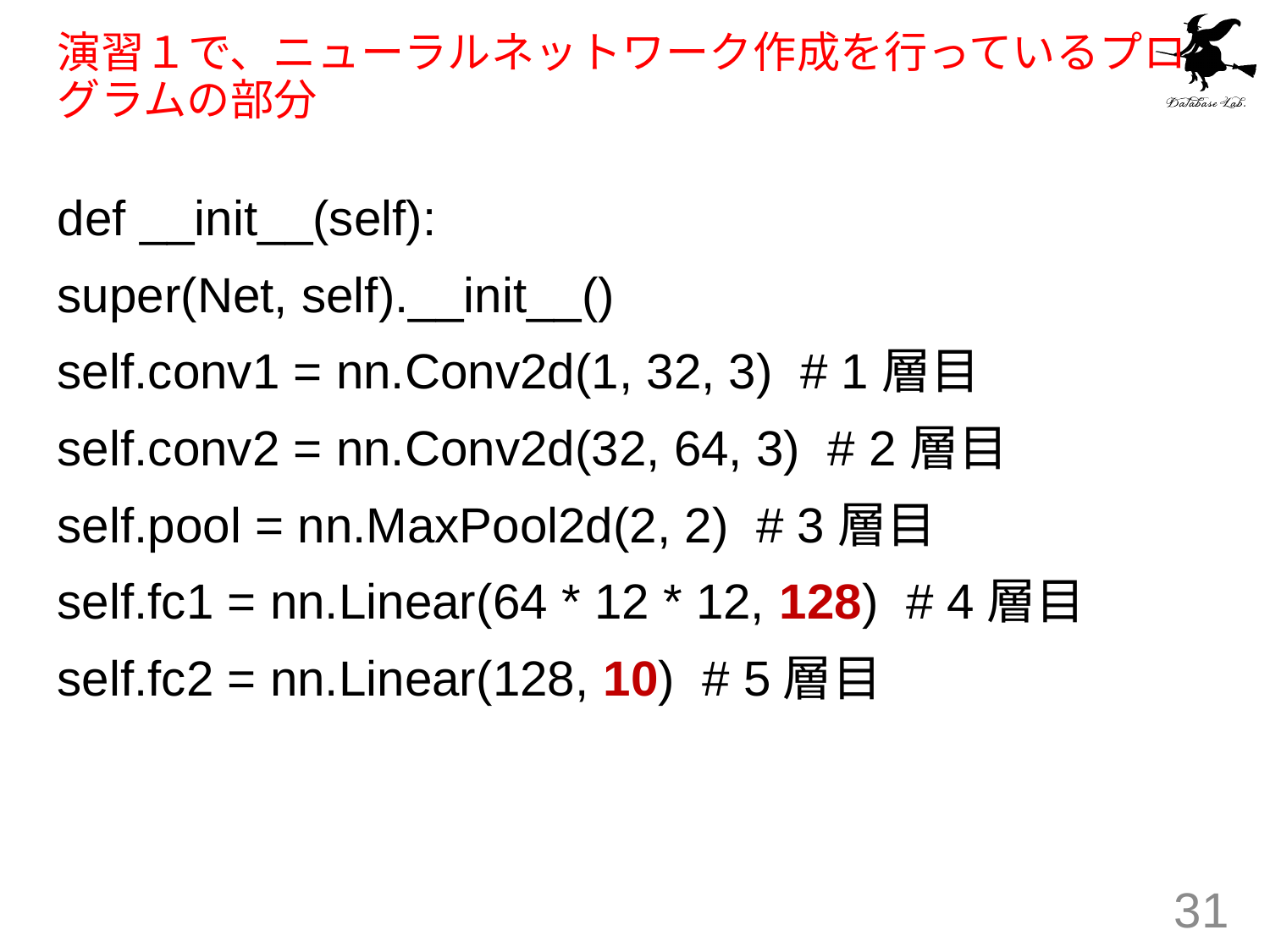

# 演習１で、ニューラルネットワーク作成を行っているプログラムの部分
def __init__(self):
super(Net, self).__init__()
self.conv1 = nn.Conv2d(1, 32, 3)  # 1層目
self.conv2 = nn.Conv2d(32, 64, 3)  # 2層目
self.pool = nn.MaxPool2d(2, 2)  # 3層目
self.fc1 = nn.Linear(64 * 12 * 12, 128)  # 4層目
self.fc2 = nn.Linear(128, 10)  # 5層目

31